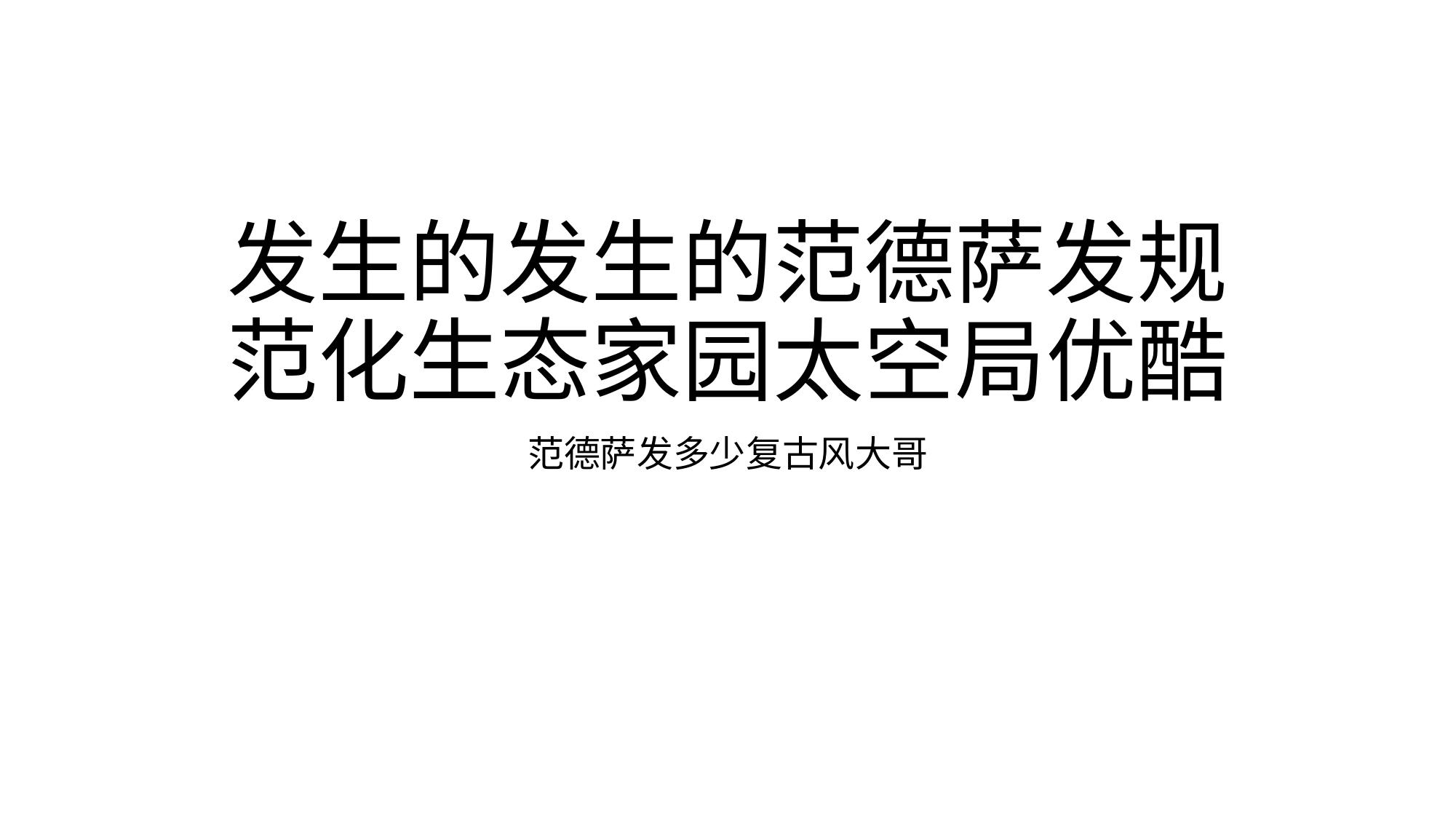

# 发生的发生的范德萨发规范化生态家园太空局优酷
范德萨发多少复古风大哥